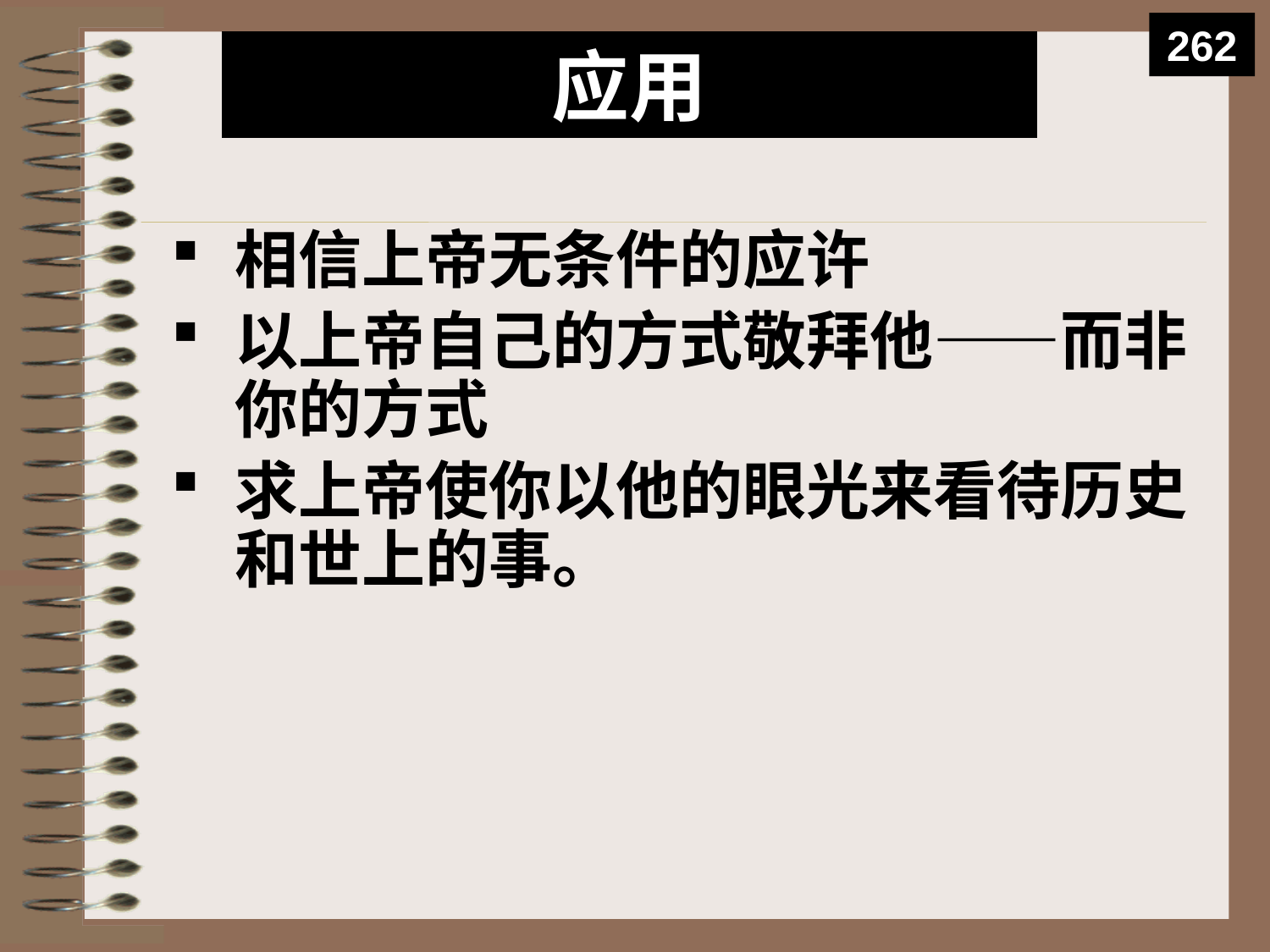

262
# 应用
相信上帝无条件的应许
以上帝自己的方式敬拜他——而非你的方式
求上帝使你以他的眼光来看待历史和世上的事。